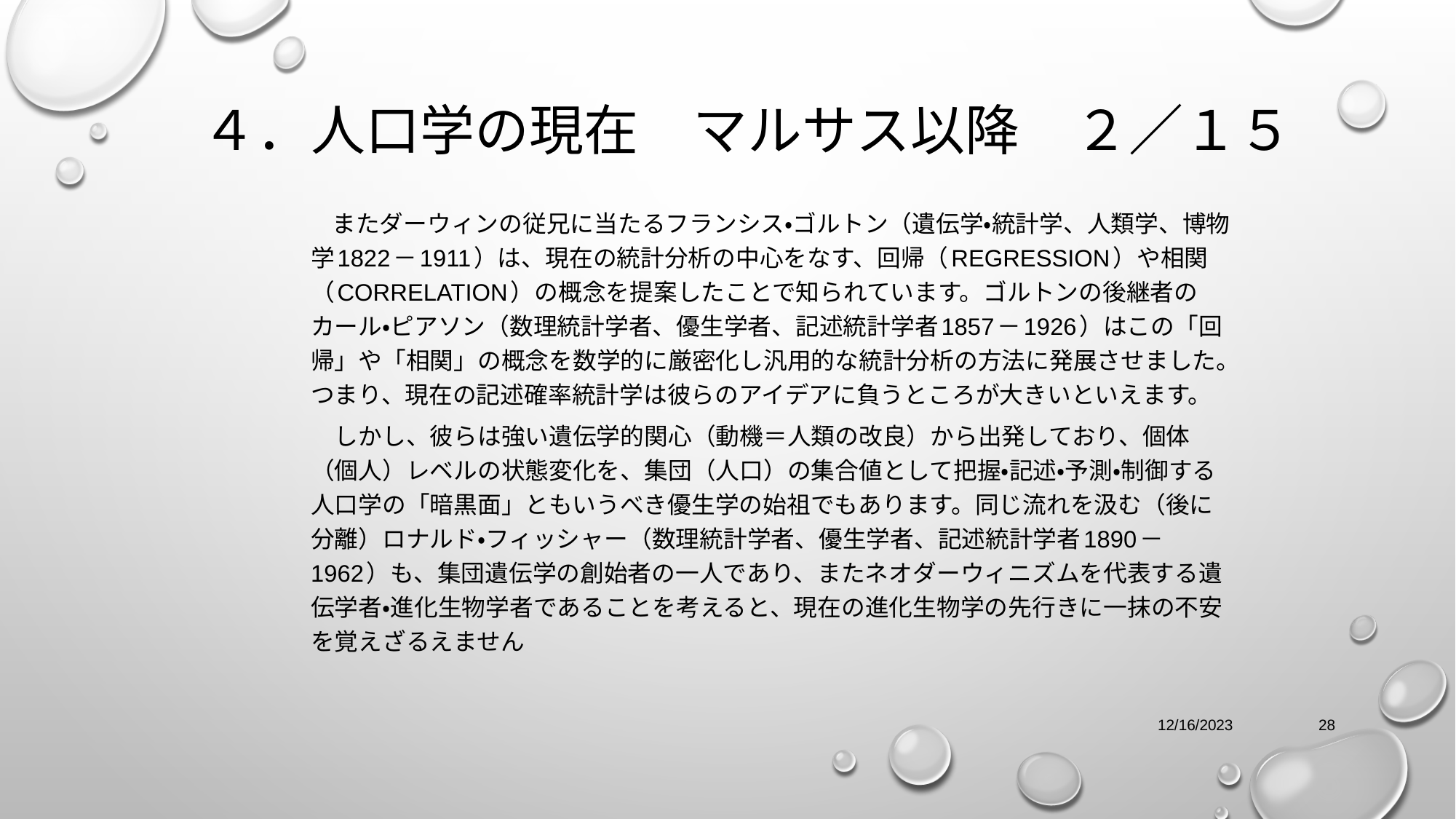

# ４．人口学の現在　マルサス以降　２／１５
　またダーウィンの従兄に当たるフランシス・ゴルトン（遺伝学・統計学、人類学、博物学1822－1911）は、現在の統計分析の中心をなす、回帰（regression）や相関（correlation）の概念を提案したことで知られています。ゴルトンの後継者のカール・ピアソン（数理統計学者、優生学者、記述統計学者1857－1926）はこの「回帰」や「相関」の概念を数学的に厳密化し汎用的な統計分析の方法に発展させました。つまり、現在の記述確率統計学は彼らのアイデアに負うところが大きいといえます。
　しかし、彼らは強い遺伝学的関心（動機＝人類の改良）から出発しており、個体（個人）レベルの状態変化を、集団（人口）の集合値として把握・記述・予測・制御する人口学の「暗黒面」ともいうべき優生学の始祖でもあります。同じ流れを汲む（後に分離）ロナルド・フィッシャー（数理統計学者、優生学者、記述統計学者1890－1962）も、集団遺伝学の創始者の一人であり、またネオダーウィニズムを代表する遺伝学者・進化生物学者であることを考えると、現在の進化生物学の先行きに一抹の不安を覚えざるえません
12/16/2023
28